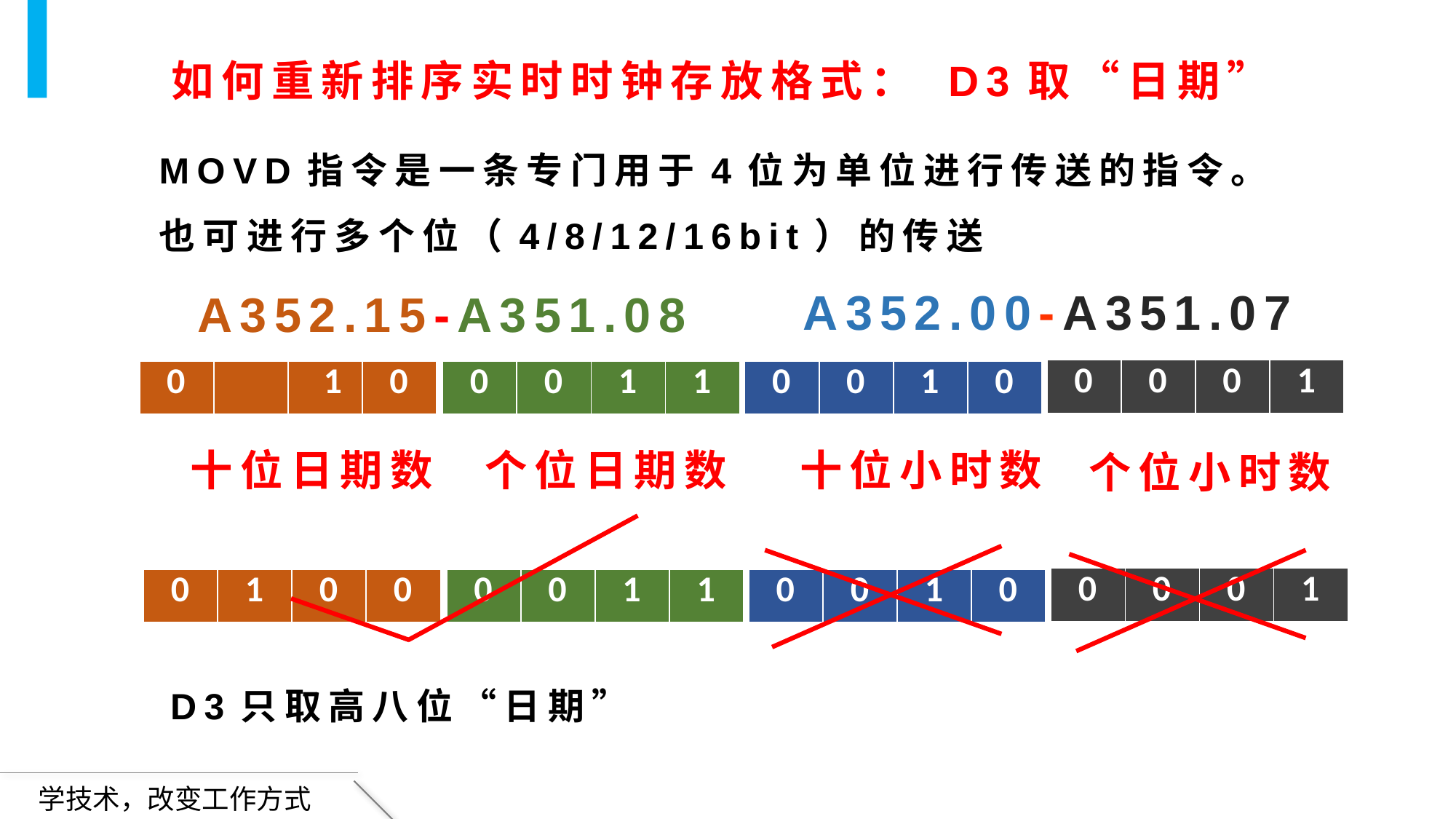

如何重新排序实时时钟存放格式： D3取“日期”
MOVD指令是一条专门用于4位为单位进行传送的指令。
也可进行多个位（4/8/12/16bit）的传送
A352.00-A351.07
A352.15-A351.08
| 0 | 0 | 0 | 1 |
| --- | --- | --- | --- |
| 0 |  | 1 | 0 |
| --- | --- | --- | --- |
| 0 | 0 | 1 | 1 |
| --- | --- | --- | --- |
| 0 | 0 | 1 | 0 |
| --- | --- | --- | --- |
个位日期数
十位日期数
十位小时数
个位小时数
| 0 | 0 | 0 | 1 |
| --- | --- | --- | --- |
| 0 | 1 | 0 | 0 |
| --- | --- | --- | --- |
| 0 | 0 | 1 | 1 |
| --- | --- | --- | --- |
| 0 | 0 | 1 | 0 |
| --- | --- | --- | --- |
D3只取高八位“日期”